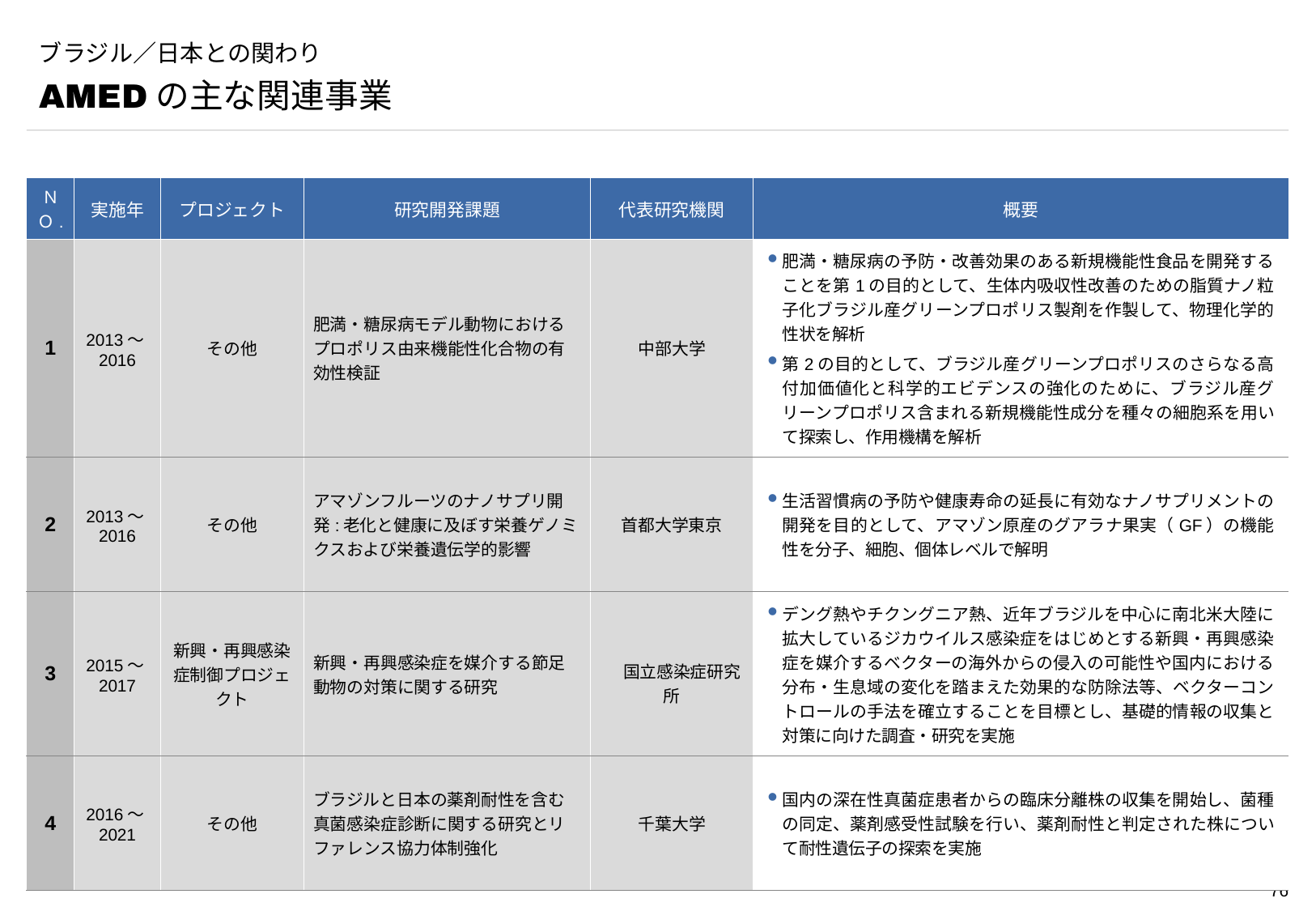

# ブラジル／日本との関わり
AMEDの主な関連事業
| ＮＯ. | 実施年 | プロジェクト | 研究開発課題 | 代表研究機関 | 概要 |
| --- | --- | --- | --- | --- | --- |
| 1 | 2013～2016 | その他 | 肥満・糖尿病モデル動物におけるプロポリス由来機能性化合物の有効性検証 | 中部大学 | 肥満・糖尿病の予防・改善効果のある新規機能性食品を開発することを第1の目的として、生体内吸収性改善のための脂質ナノ粒子化ブラジル産グリーンプロポリス製剤を作製して、物理化学的性状を解析 第2の目的として、ブラジル産グリーンプロポリスのさらなる高付加価値化と科学的エビデンスの強化のために、ブラジル産グリーンプロポリス含まれる新規機能性成分を種々の細胞系を用いて探索し、作用機構を解析 |
| 2 | 2013～2016 | その他 | アマゾンフルーツのナノサプリ開発:老化と健康に及ぼす栄養ゲノミクスおよび栄養遺伝学的影響 | 首都大学東京 | 生活習慣病の予防や健康寿命の延長に有効なナノサプリメントの開発を目的として、アマゾン原産のグアラナ果実（GF）の機能性を分子、細胞、個体レベルで解明 |
| 3 | 2015～2017 | 新興・再興感染症制御プロジェクト | 新興・再興感染症を媒介する節足動物の対策に関する研究 | 国立感染症研究所 | デング熱やチクングニア熱、近年ブラジルを中心に南北米大陸に拡大しているジカウイルス感染症をはじめとする新興・再興感染症を媒介するベクターの海外からの侵入の可能性や国内における分布・生息域の変化を踏まえた効果的な防除法等、ベクターコントロールの手法を確立することを目標とし、基礎的情報の収集と対策に向けた調査・研究を実施 |
| 4 | 2016～2021 | その他 | ブラジルと日本の薬剤耐性を含む真菌感染症診断に関する研究とリファレンス協力体制強化 | 千葉大学 | 国内の深在性真菌症患者からの臨床分離株の収集を開始し、菌種の同定、薬剤感受性試験を行い、薬剤耐性と判定された株について耐性遺伝子の探索を実施 |
（注）当該国との共同研究や、当該国を主な対象とした研究開発課題を中心に抽出した。
（出所） AMEDホームページ